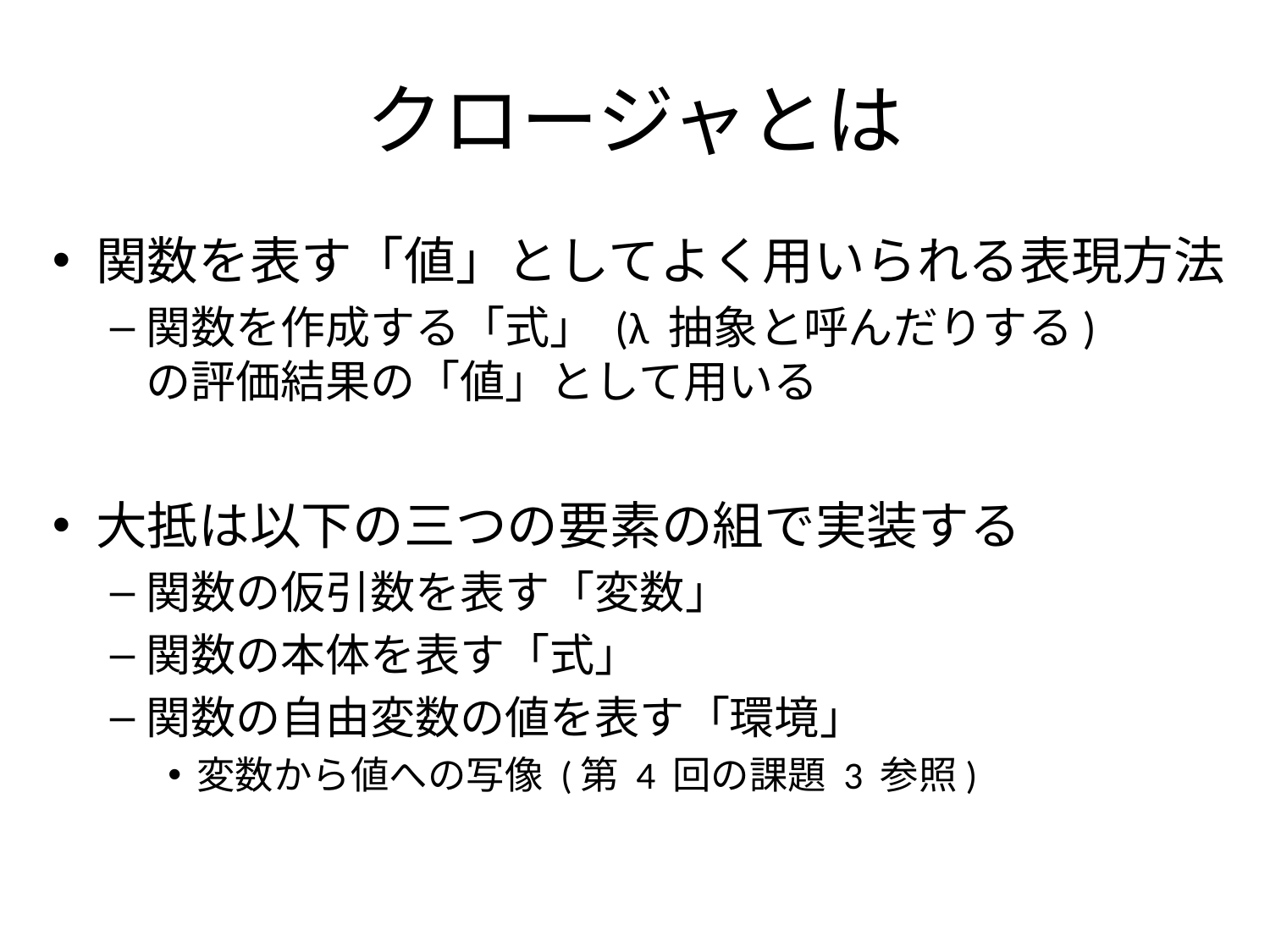

# クロージャとは
関数を表す「値」としてよく用いられる表現方法
関数を作成する「式」 (λ 抽象と呼んだりする)
の評価結果の「値」として用いる

大抵は以下の三つの要素の組で実装する
関数の仮引数を表す「変数」
関数の本体を表す「式」
関数の自由変数の値を表す「環境」
変数から値への写像 (第 4 回の課題 3 参照)